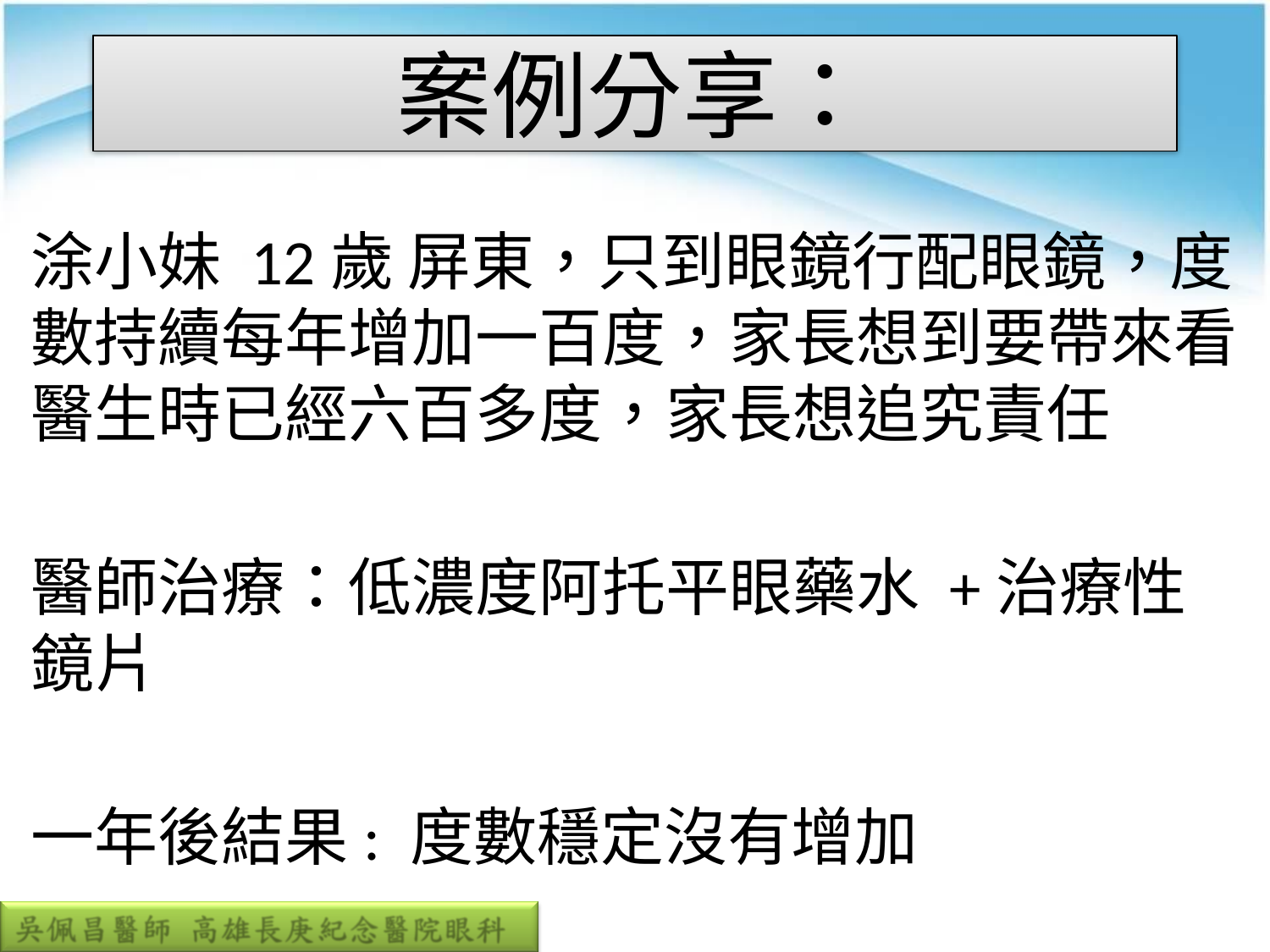

# 案例分享：
涂小妹 12歲 屏東，只到眼鏡行配眼鏡，度數持續每年增加一百度，家長想到要帶來看醫生時已經六百多度，家長想追究責任

醫師治療：低濃度阿托平眼藥水 +治療性鏡片

一年後結果: 度數穩定沒有增加